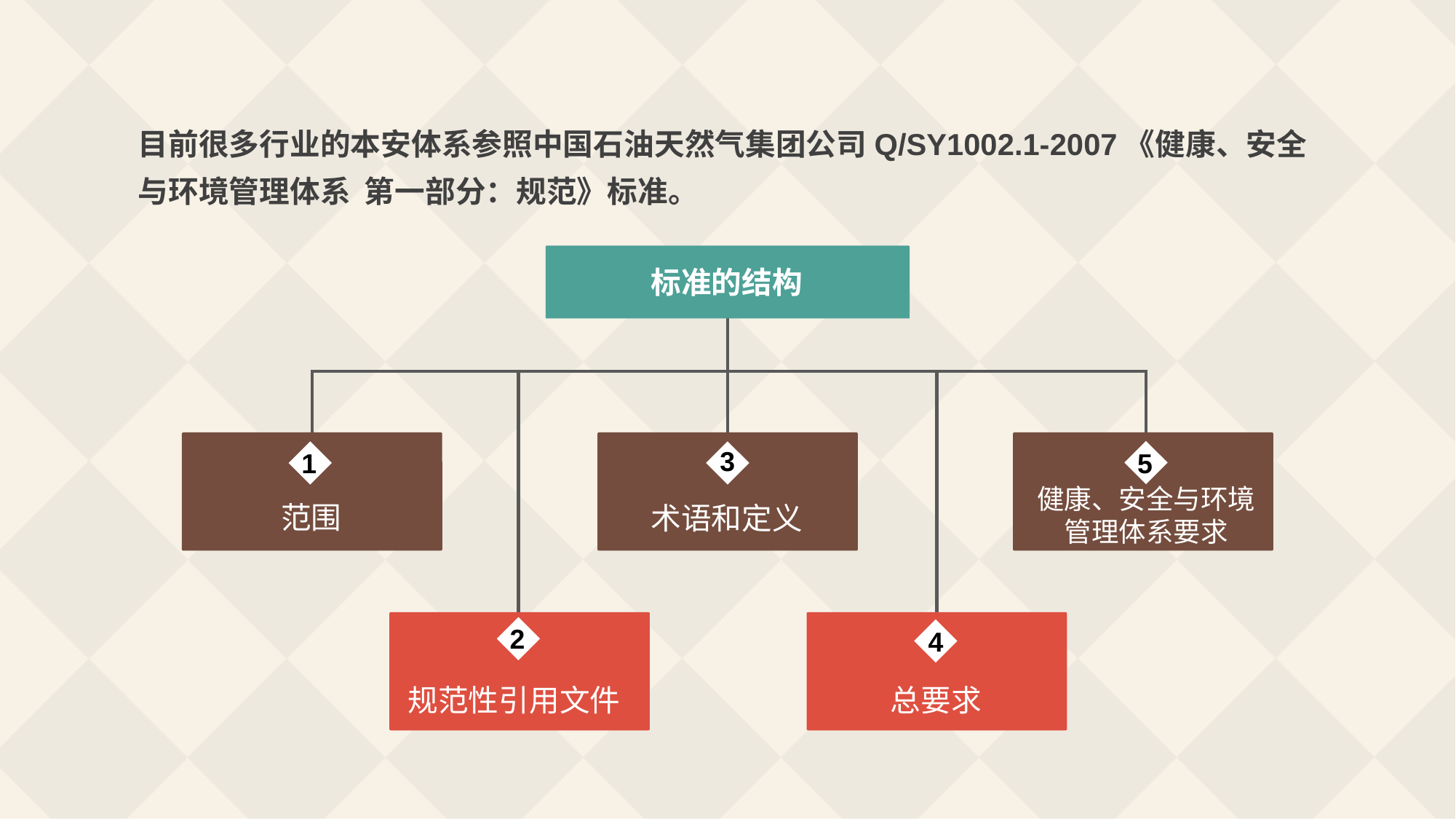

目前很多行业的本安体系参照中国石油天然气集团公司Q/SY1002.1-2007《健康、安全与环境管理体系  第一部分：规范》标准。

标准的结构

3

1
5

健康、安全与环境管理体系要求
范围
术语和定义

2

4
规范性引用文件
总要求